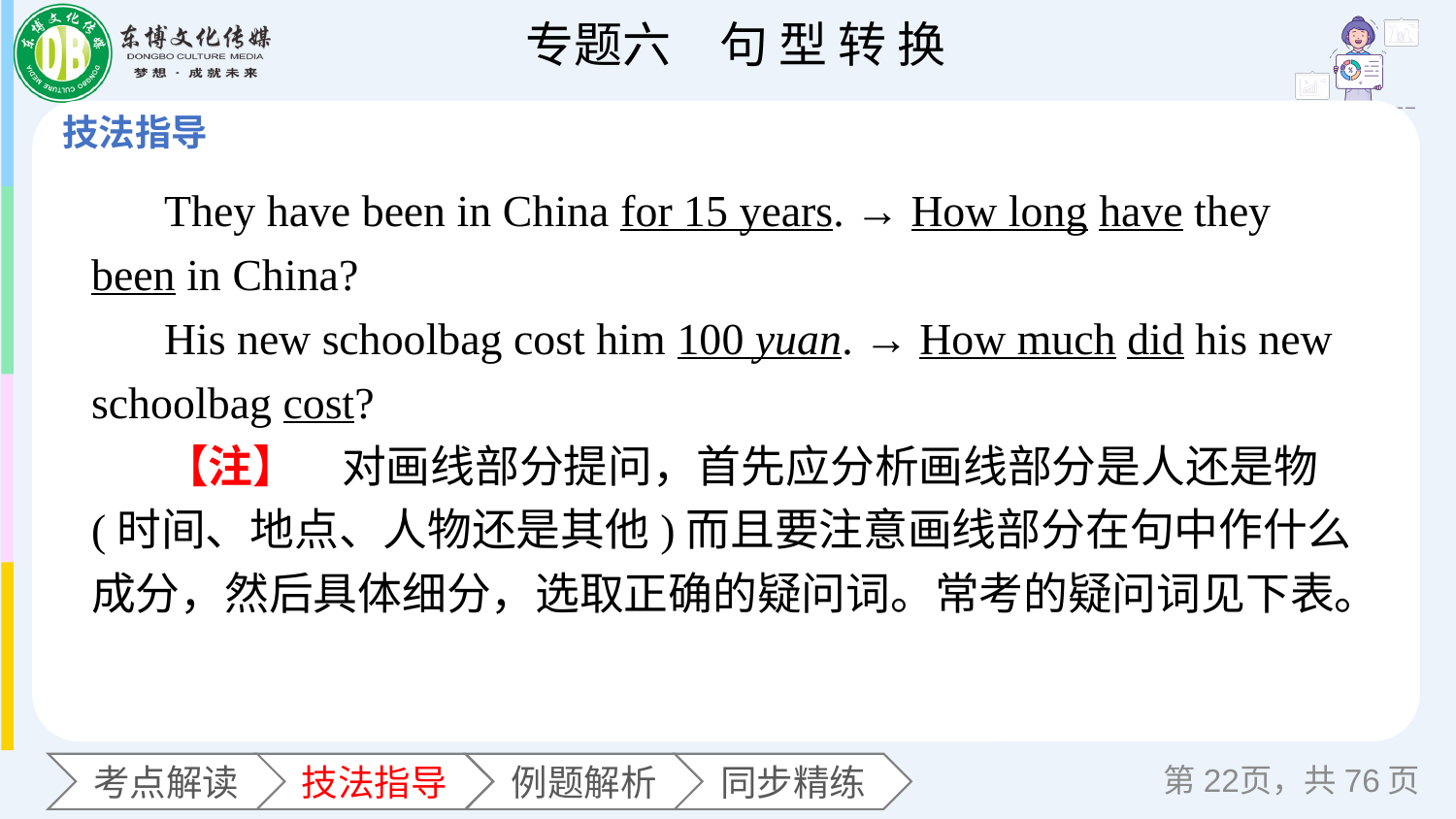

They have been in China for 15 years. → How long have they been in China?
His new schoolbag cost him 100 yuan. → How much did his new schoolbag cost?
【注】　对画线部分提问，首先应分析画线部分是人还是物(时间、地点、人物还是其他)而且要注意画线部分在句中作什么成分，然后具体细分，选取正确的疑问词。常考的疑问词见下表。
第22页，共76页